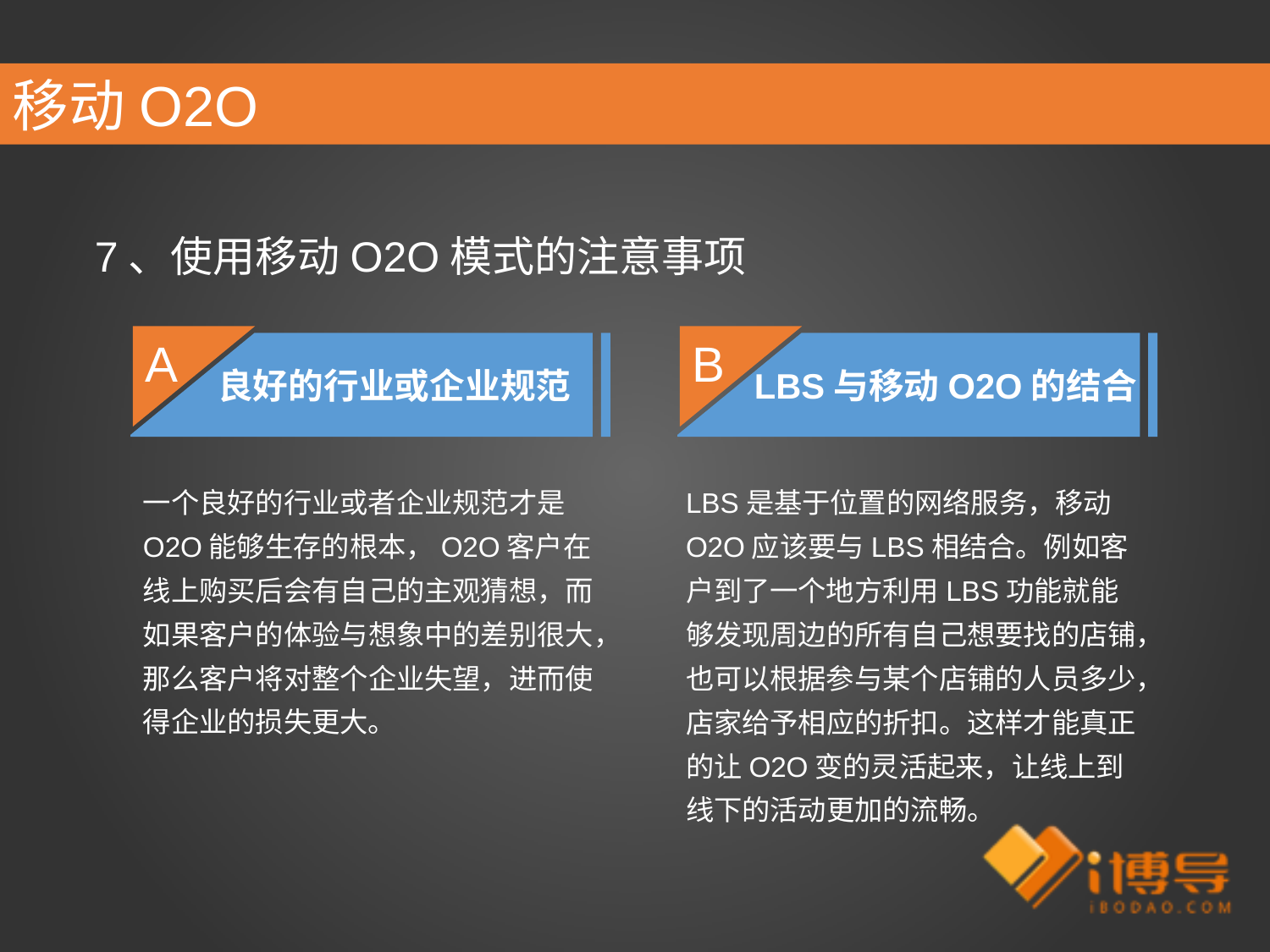

移动O2O
7、使用移动O2O模式的注意事项
A
B
    良好的行业或企业规范
     LBS与移动O2O的结合
一个良好的行业或者企业规范才是O2O能够生存的根本，O2O客户在线上购买后会有自己的主观猜想，而如果客户的体验与想象中的差别很大，那么客户将对整个企业失望，进而使得企业的损失更大。
LBS是基于位置的网络服务，移动O2O应该要与LBS相结合。例如客户到了一个地方利用LBS功能就能够发现周边的所有自己想要找的店铺，也可以根据参与某个店铺的人员多少，店家给予相应的折扣。这样才能真正的让O2O变的灵活起来，让线上到线下的活动更加的流畅。